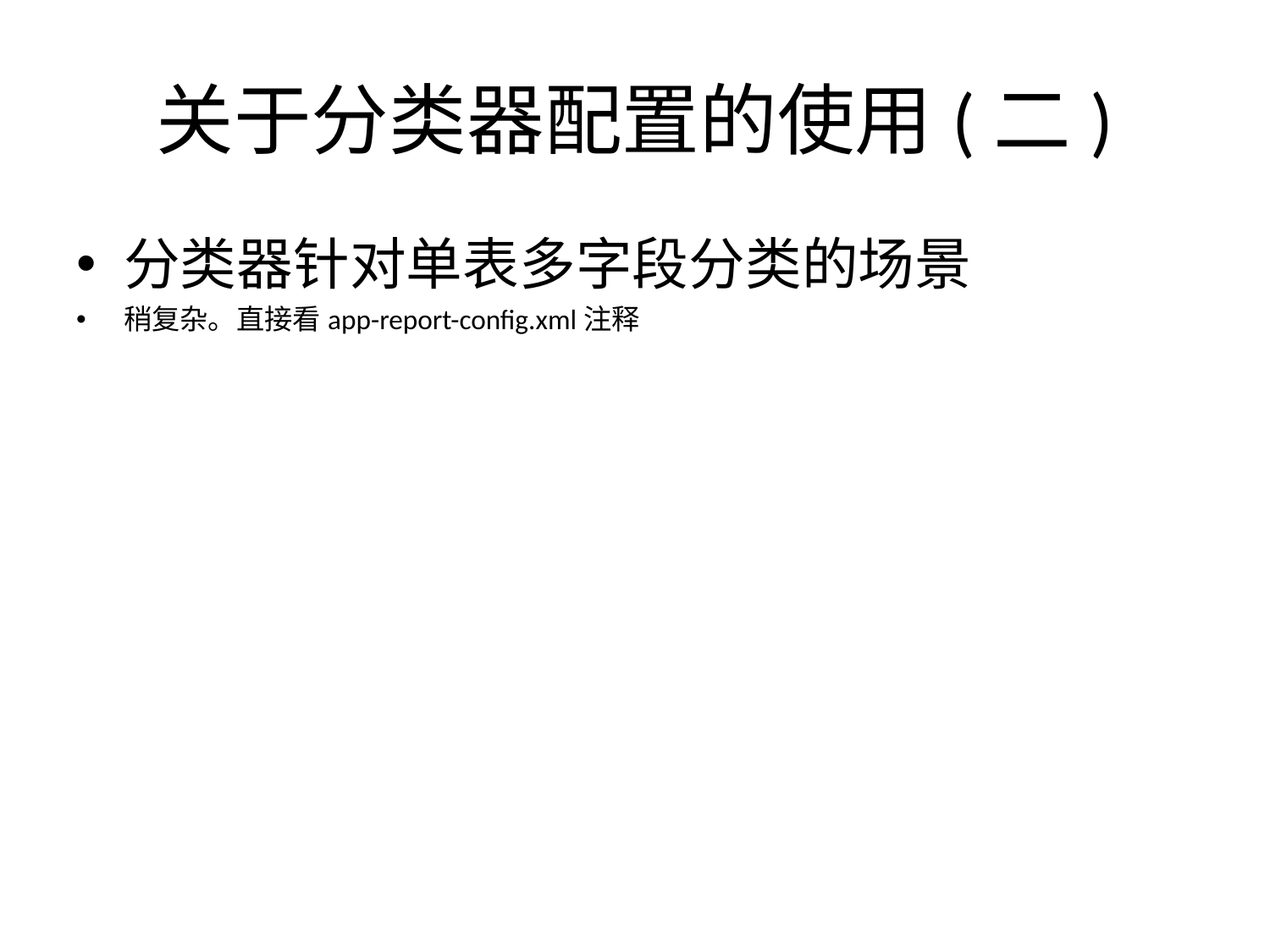

# 关于分类器配置的使用(二)
分类器针对单表多字段分类的场景
稍复杂。直接看app-report-config.xml注释